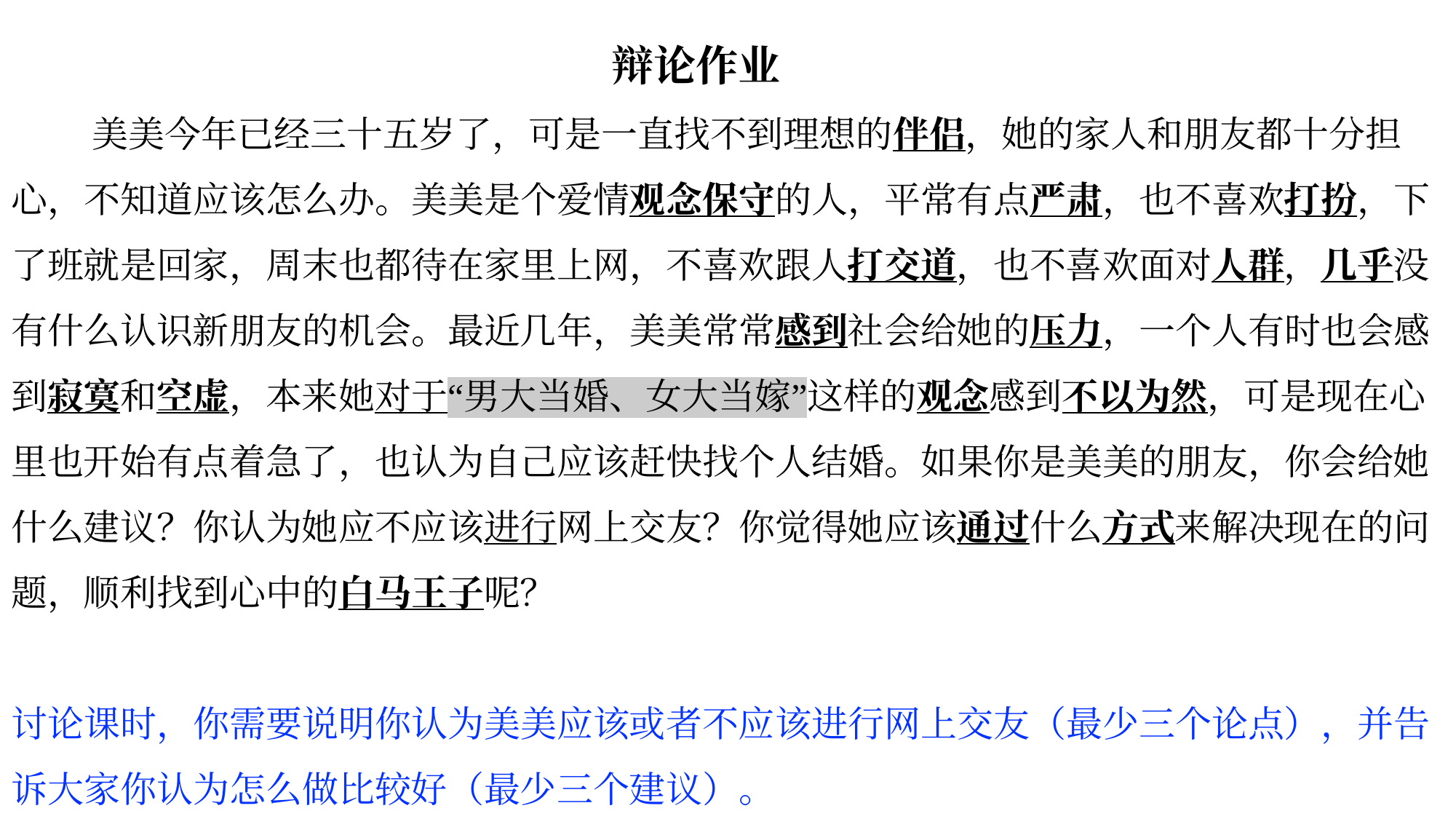

辩论作业
        美美今年已经三十五岁了，可是一直找不到理想的伴侣，她的家人和朋友都十分担心，不知道应该怎么办。美美是个爱情观念保守的人，平常有点严肃，也不喜欢打扮，下了班就是回家，周末也都待在家里上网，不喜欢跟人打交道，也不喜欢面对人群，几乎没有什么认识新朋友的机会。最近几年，美美常常感到社会给她的压力，一个人有时也会感到寂寞和空虚，本来她对于“男大当婚、女大当嫁”这样的观念感到不以为然，可是现在心里也开始有点着急了，也认为自己应该赶快找个人结婚。如果你是美美的朋友，你会给她什么建议？你认为她应不应该进行网上交友？你觉得她应该通过什么方式来解决现在的问题，顺利找到心中的白马王子呢？

讨论课时，你需要说明你认为美美应该或者不应该进行网上交友（最少三个论点），并告诉大家你认为怎么做比较好（最少三个建议）。